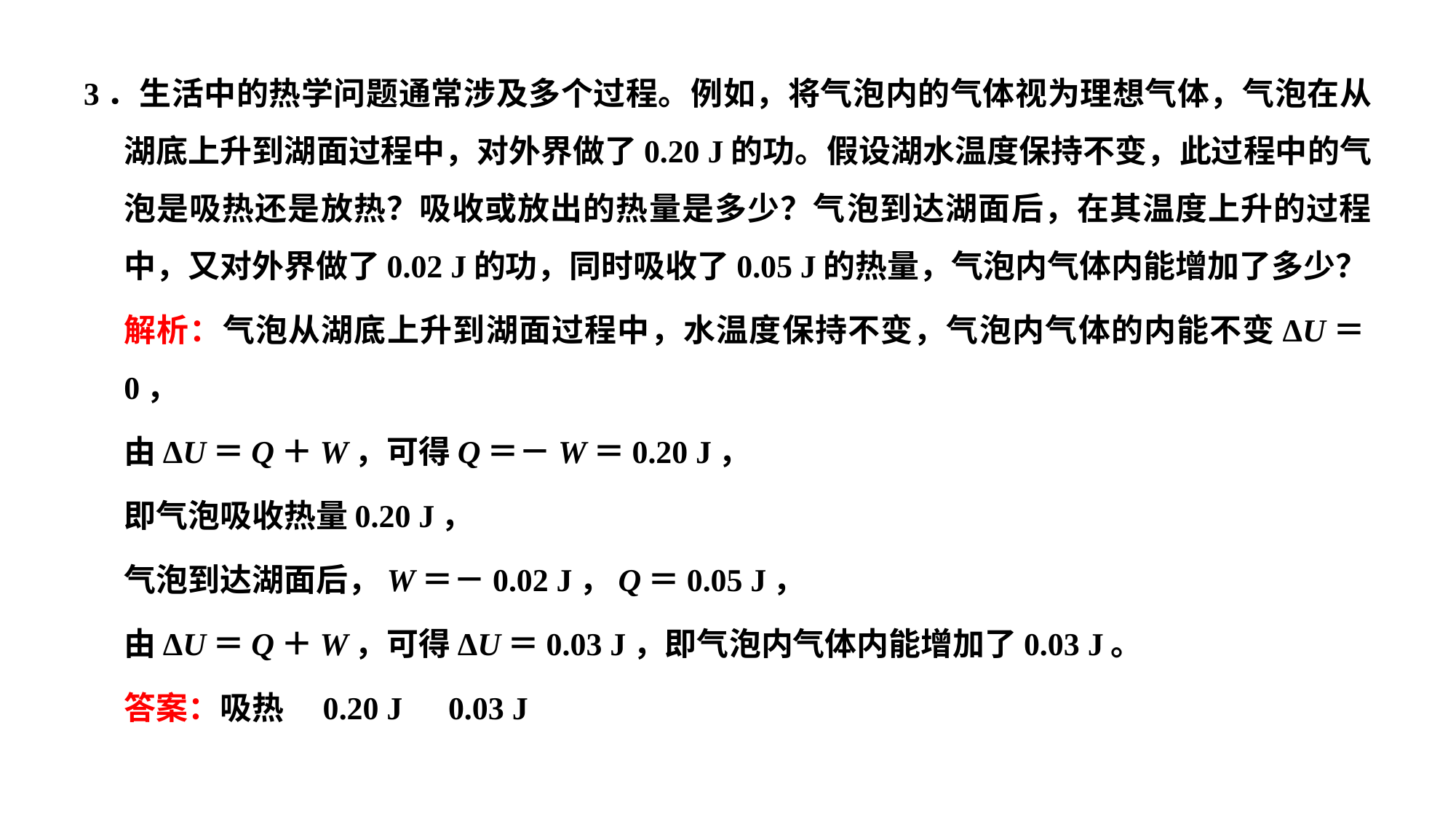

3．生活中的热学问题通常涉及多个过程。例如，将气泡内的气体视为理想气体，气泡在从湖底上升到湖面过程中，对外界做了0.20 J的功。假设湖水温度保持不变，此过程中的气泡是吸热还是放热？吸收或放出的热量是多少？气泡到达湖面后，在其温度上升的过程中，又对外界做了0.02 J的功，同时吸收了0.05 J的热量，气泡内气体内能增加了多少？
解析：气泡从湖底上升到湖面过程中，水温度保持不变，气泡内气体的内能不变ΔU＝0，
由ΔU＝Q＋W，可得Q＝－W＝0.20 J，
即气泡吸收热量0.20 J，
气泡到达湖面后，W＝－0.02 J，Q＝0.05 J，
由ΔU＝Q＋W，可得ΔU＝0.03 J，即气泡内气体内能增加了0.03 J。
答案：吸热　0.20 J　0.03 J